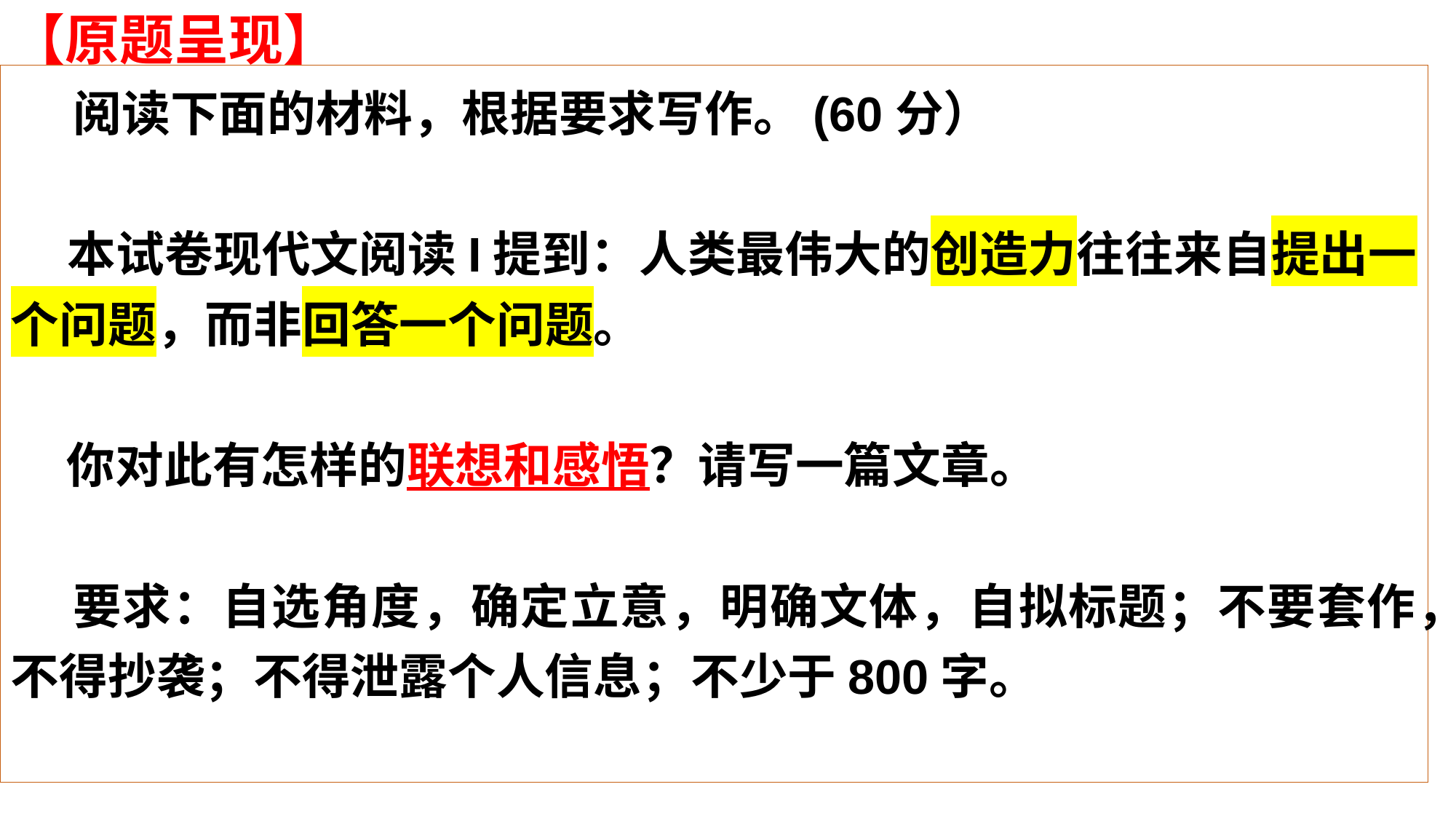

【原题呈现】
     阅读下面的材料，根据要求写作。(60分）

    本试卷现代文阅读I提到：人类最伟大的创造力往往来自提出一个问题，而非回答一个问题。

    你对此有怎样的联想和感悟？请写一篇文章。

    要求：自选角度，确定立意，明确文体，自拟标题；不要套作，不得抄袭；不得泄露个人信息；不少于800字。